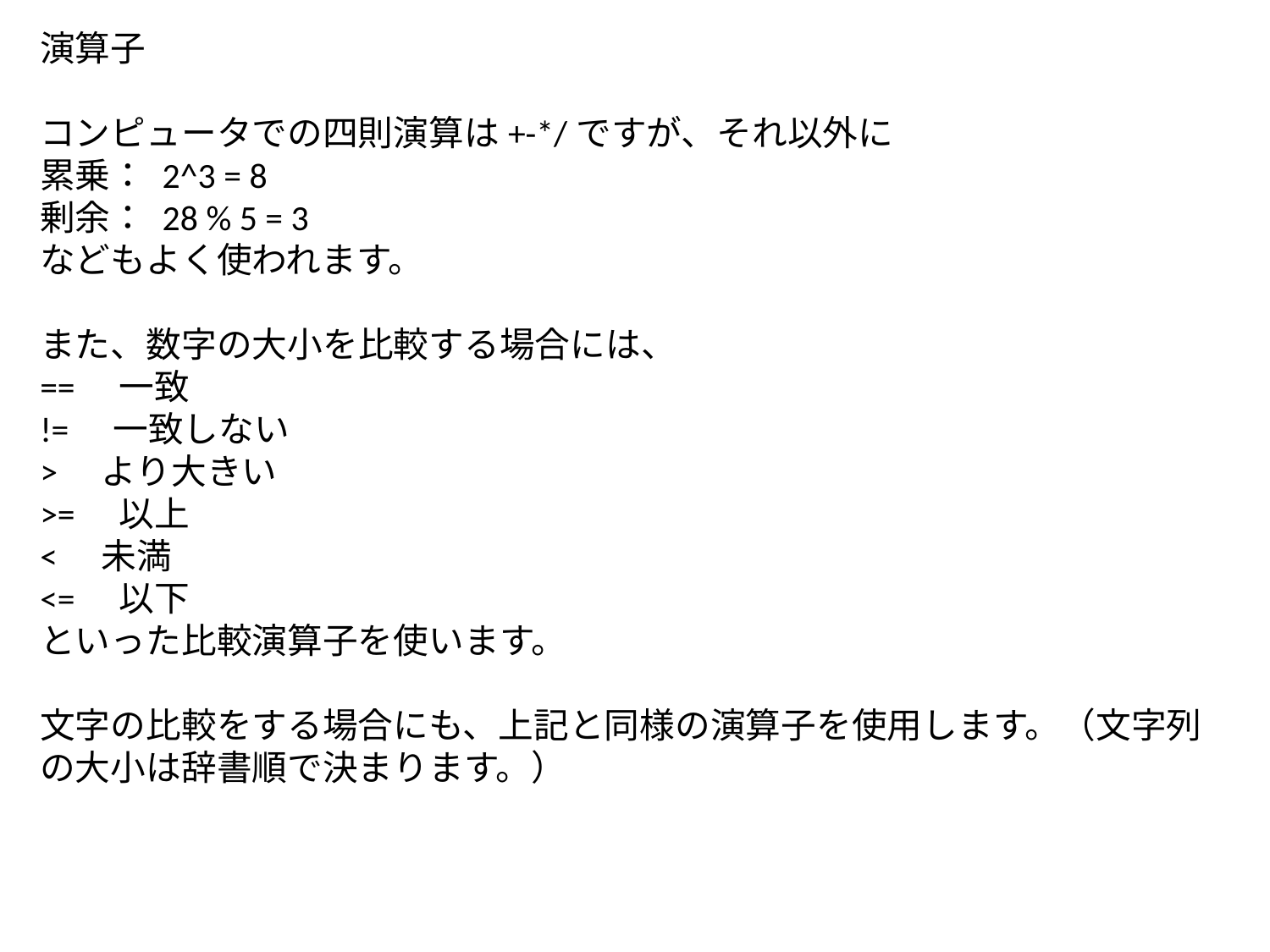

演算子

コンピュータでの四則演算は+-*/ですが、それ以外に
累乗： 2^3 = 8
剰余： 28 % 5 = 3
などもよく使われます。

また、数字の大小を比較する場合には、
==　一致
!=　一致しない
>　より大きい
>=　以上
<　未満
<=　以下
といった比較演算子を使います。

文字の比較をする場合にも、上記と同様の演算子を使用します。（文字列の大小は辞書順で決まります。）